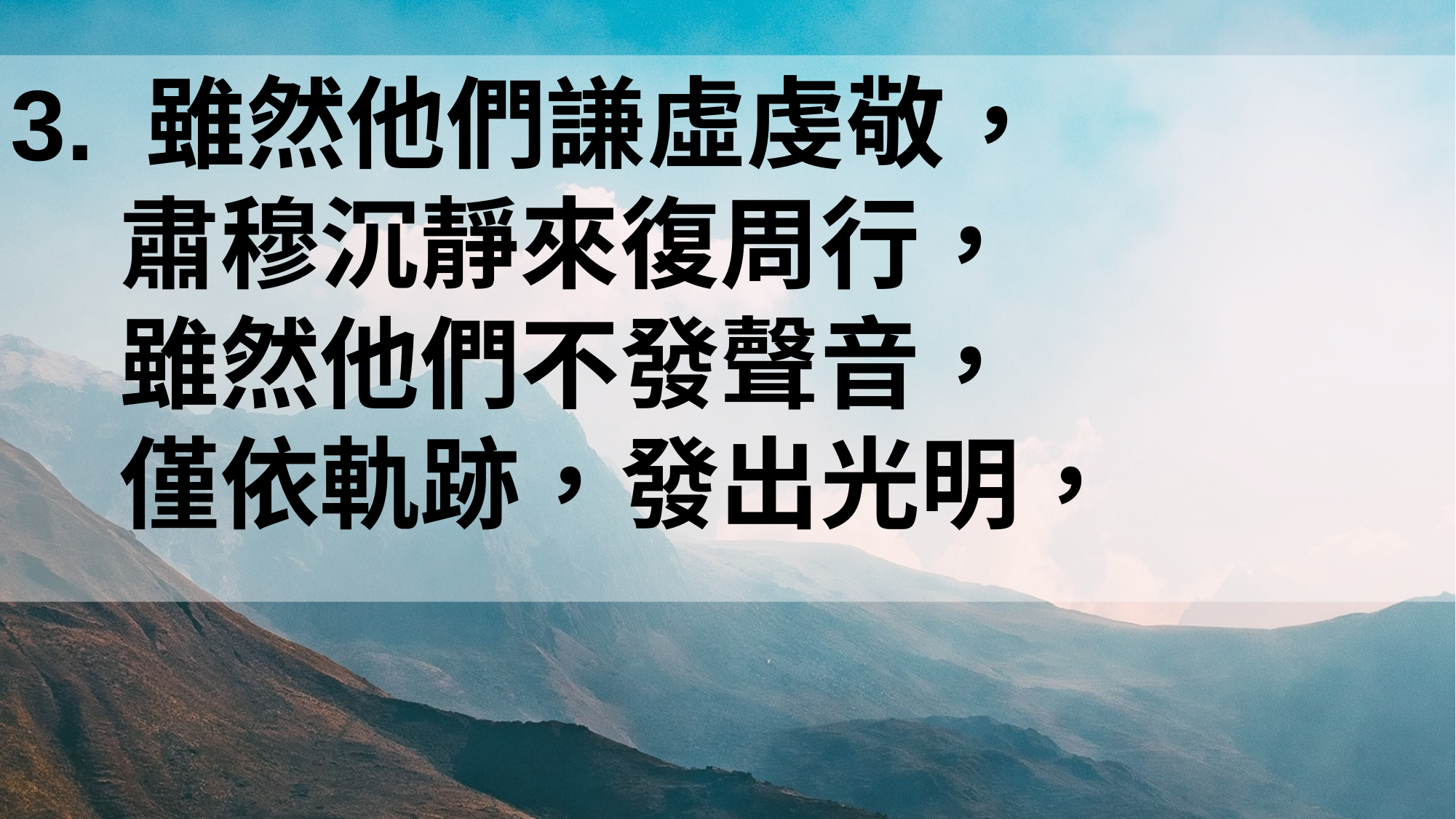

3. 雖然他們謙虛虔敬，
	肅穆沉靜來復周行，
	雖然他們不發聲音，
	僅依軌跡，發出光明，